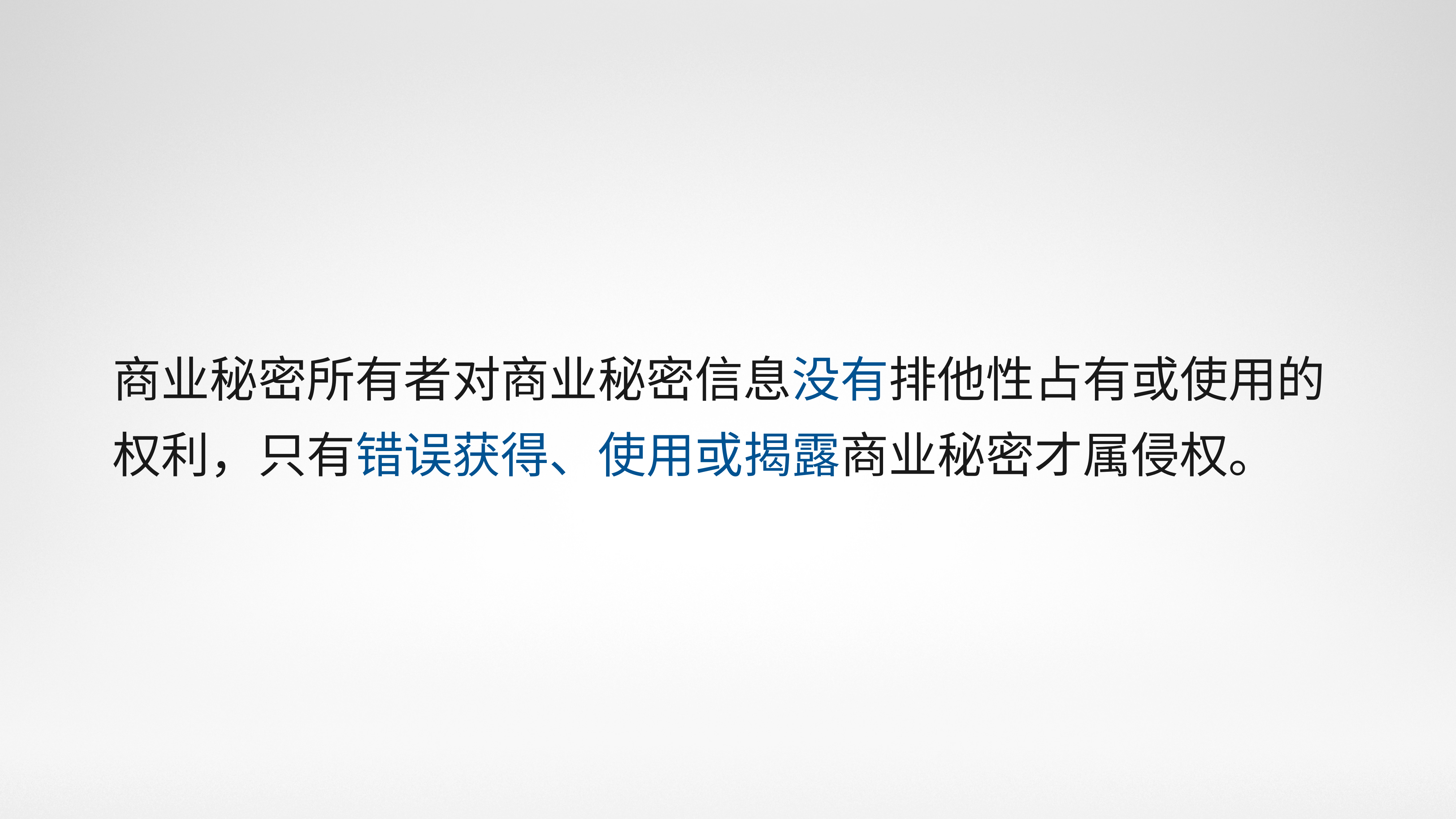

商业秘密所有者对商业秘密信息没有排他性占有或使用的权利，只有错误获得、使用或揭露商业秘密才属侵权。